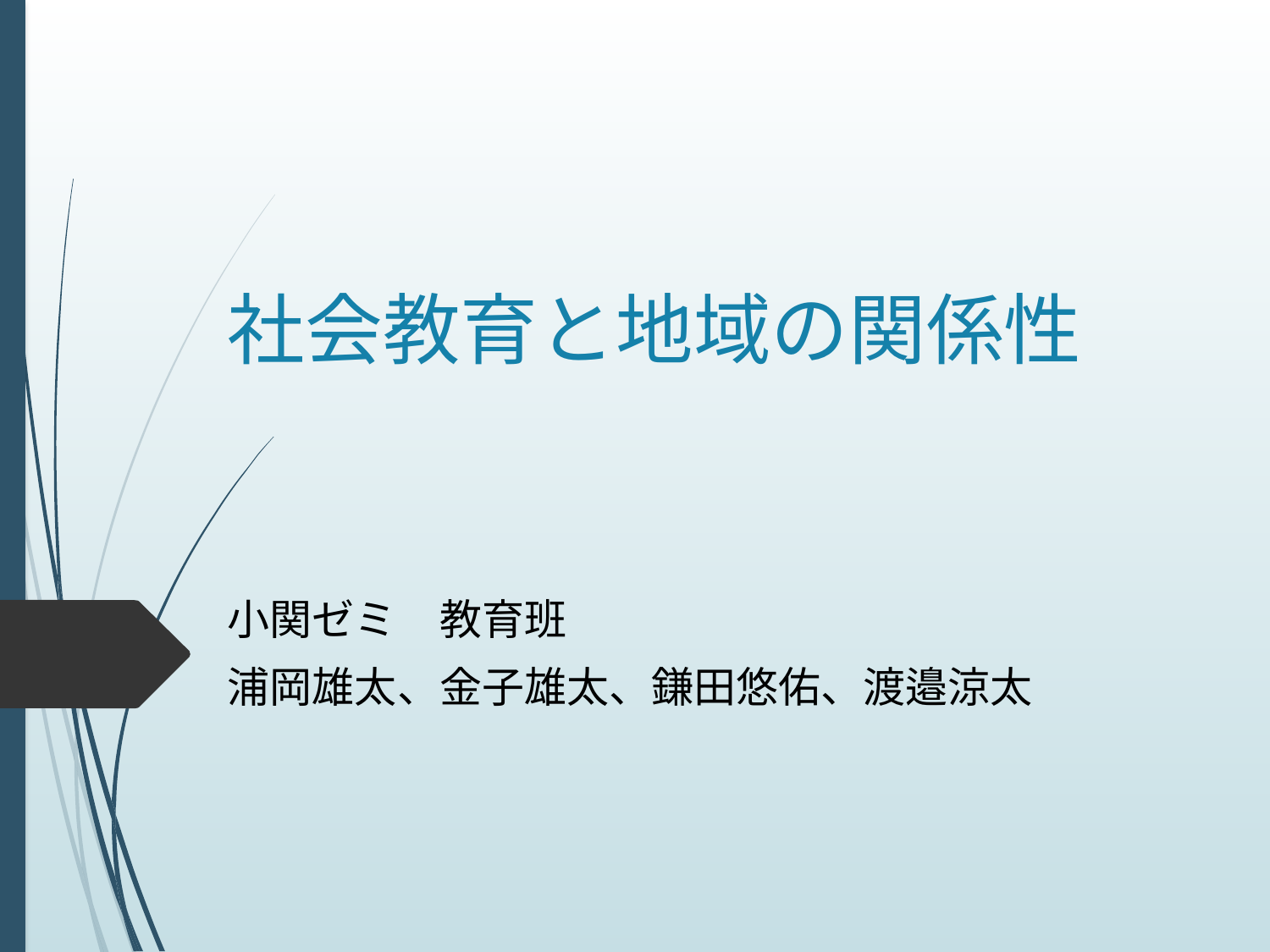

# 社会教育と地域の関係性
小関ゼミ　教育班
浦岡雄太、金子雄太、鎌田悠佑、渡邉涼太